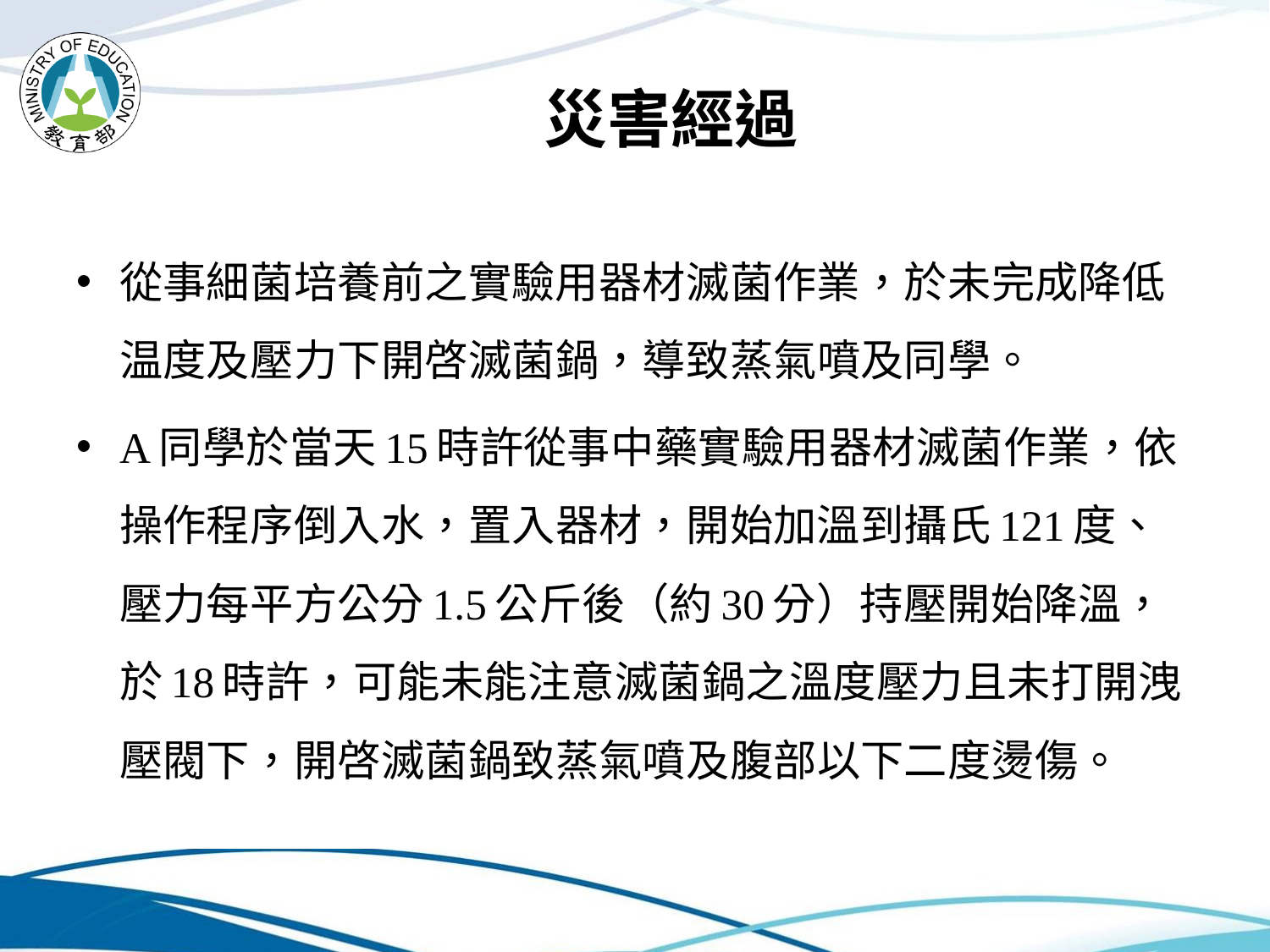

# 災害經過
從事細菌培養前之實驗用器材滅菌作業，於未完成降低温度及壓力下開啓滅菌鍋，導致蒸氣噴及同學。
A同學於當天15時許從事中藥實驗用器材滅菌作業，依操作程序倒入水，置入器材，開始加溫到攝氏121度、壓力每平方公分1.5公斤後（約30分）持壓開始降溫，於18時許，可能未能注意滅菌鍋之溫度壓力且未打開洩壓閥下，開啓滅菌鍋致蒸氣噴及腹部以下二度燙傷。